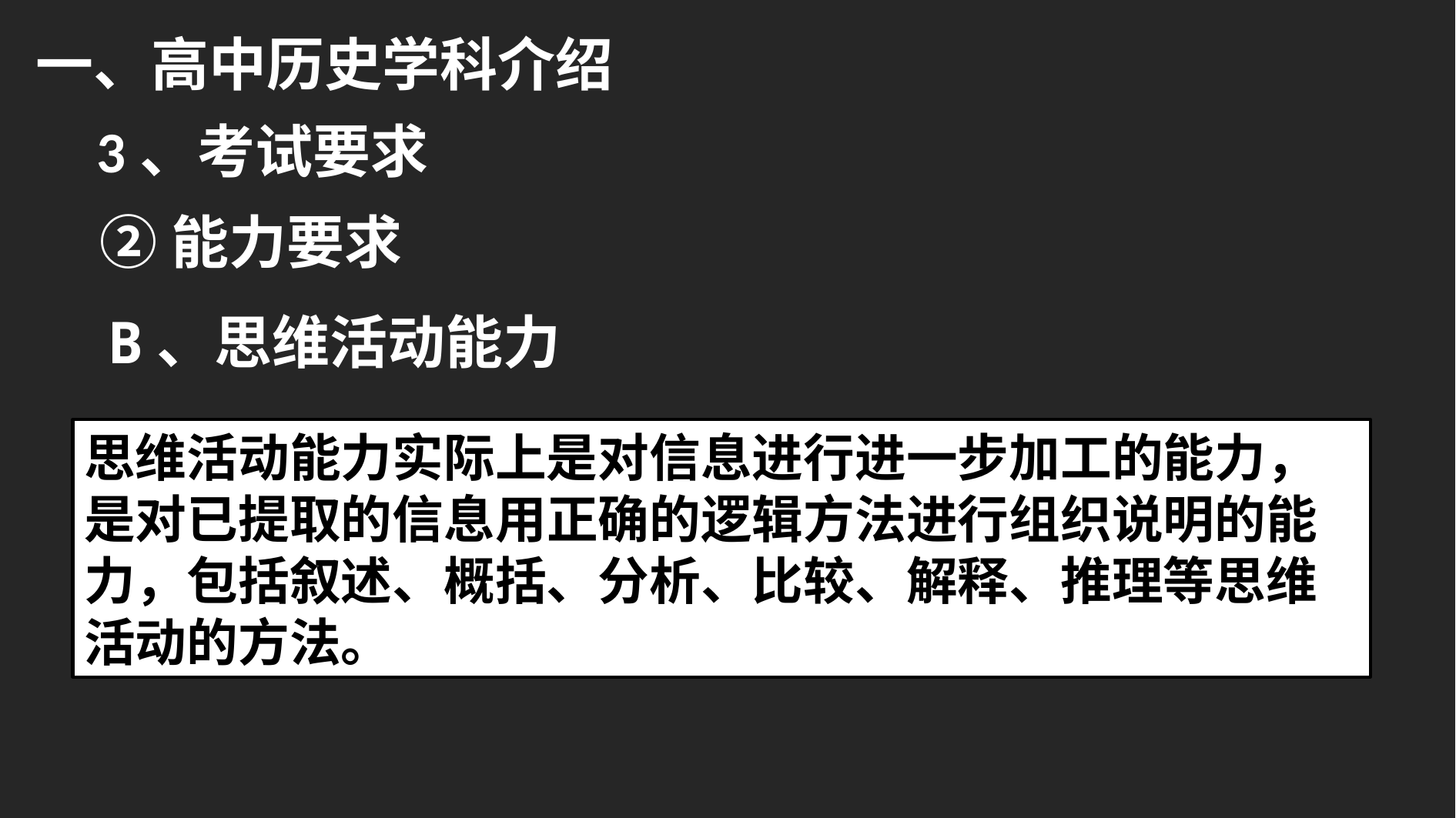

一、高中历史学科介绍
3、考试要求
②能力要求
B、思维活动能力
思维活动能力实际上是对信息进行进一步加工的能力，是对已提取的信息用正确的逻辑方法进行组织说明的能力，包括叙述、概括、分析、比较、解释、推理等思维活动的方法。